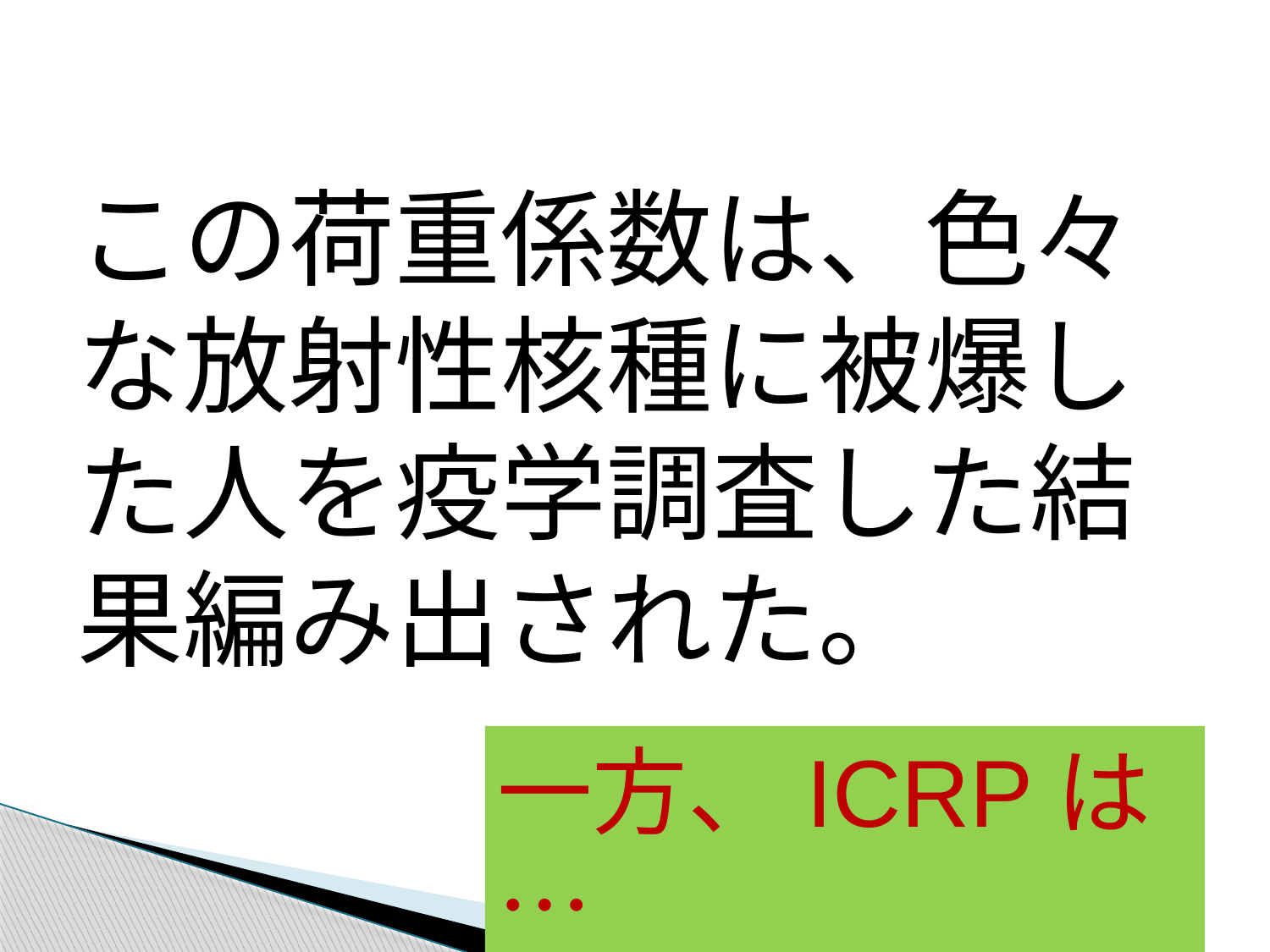

この荷重係数は、色々な放射性核種に被爆した人を疫学調査した結果編み出された。
一方、ICRPは…